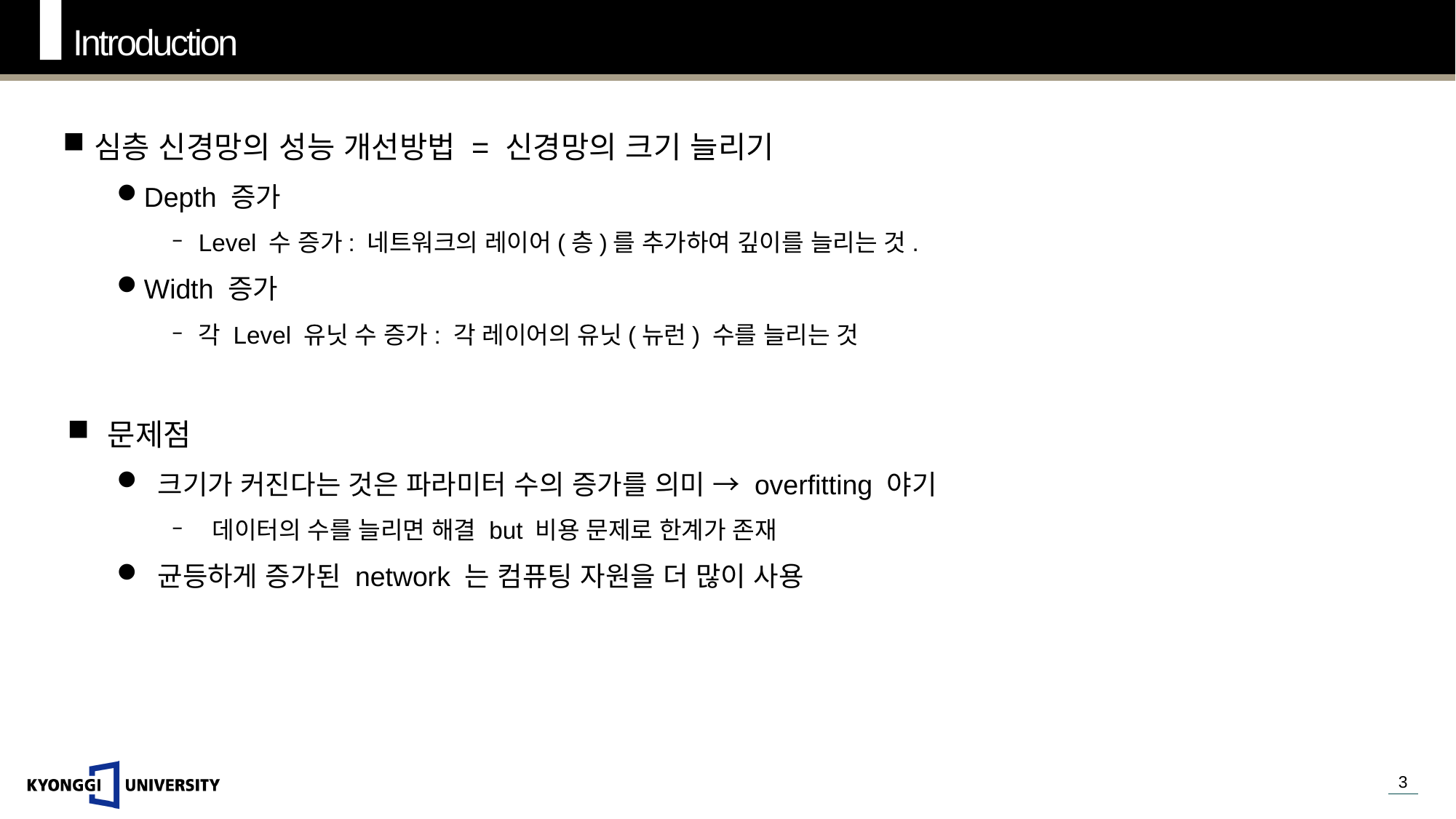

Introduction
심층 신경망의 성능 개선방법 = 신경망의 크기 늘리기
Depth 증가
Level 수 증가: 네트워크의 레이어(층)를 추가하여 깊이를 늘리는 것.
Width 증가
각 Level 유닛 수 증가: 각 레이어의 유닛(뉴런) 수를 늘리는 것

문제점
크기가 커진다는 것은 파라미터 수의 증가를 의미 → overfitting 야기
데이터의 수를 늘리면 해결 but 비용 문제로 한계가 존재
균등하게 증가된 network 는 컴퓨팅 자원을 더 많이 사용